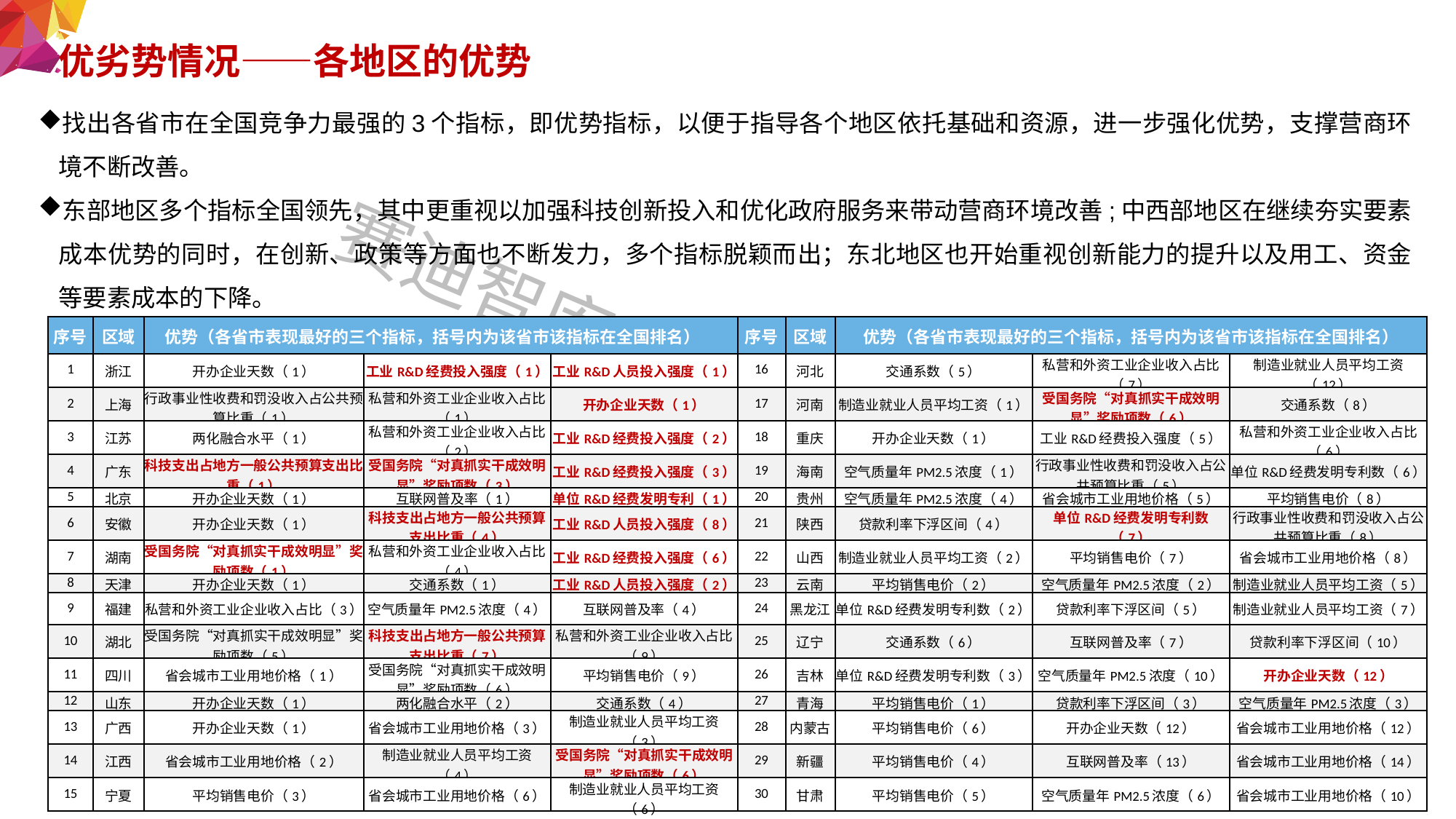

优劣势情况——各地区的优势
找出各省市在全国竞争力最强的3个指标，即优势指标，以便于指导各个地区依托基础和资源，进一步强化优势，支撑营商环境不断改善。
东部地区多个指标全国领先，其中更重视以加强科技创新投入和优化政府服务来带动营商环境改善;中西部地区在继续夯实要素成本优势的同时，在创新、政策等方面也不断发力，多个指标脱颖而出；东北地区也开始重视创新能力的提升以及用工、资金等要素成本的下降。
| 序号 | 区域 | 优势（各省市表现最好的三个指标，括号内为该省市该指标在全国排名） |  |  | 序号 | 区域 | 优势（各省市表现最好的三个指标，括号内为该省市该指标在全国排名） |  |  |
| --- | --- | --- | --- | --- | --- | --- | --- | --- | --- |
| 1 | 浙江 | 开办企业天数（1） | 工业R&D经费投入强度（1） | 工业R&D人员投入强度（1） | 16 | 河北 | 交通系数（5） | 私营和外资工业企业收入占比（7） | 制造业就业人员平均工资（12） |
| 2 | 上海 | 行政事业性收费和罚没收入占公共预算比重（1） | 私营和外资工业企业收入占比（1） | 开办企业天数（1） | 17 | 河南 | 制造业就业人员平均工资（1） | 受国务院“对真抓实干成效明显”奖励项数（6） | 交通系数（8） |
| 3 | 江苏 | 两化融合水平（1） | 私营和外资工业企业收入占比（2） | 工业R&D经费投入强度（2） | 18 | 重庆 | 开办企业天数（1） | 工业R&D经费投入强度（5） | 私营和外资工业企业收入占比（6） |
| 4 | 广东 | 科技支出占地方一般公共预算支出比重（1） | 受国务院“对真抓实干成效明显”奖励项数（3） | 工业R&D经费投入强度（3） | 19 | 海南 | 空气质量年PM2.5浓度（1） | 行政事业性收费和罚没收入占公共预算比重（5） | 单位R&D经费发明专利数（6） |
| 5 | 北京 | 开办企业天数（1） | 互联网普及率（1） | 单位R&D经费发明专利（1） | 20 | 贵州 | 空气质量年PM2.5浓度（4） | 省会城市工业用地价格（5） | 平均销售电价（8） |
| 6 | 安徽 | 开办企业天数（1） | 科技支出占地方一般公共预算支出比重（4） | 工业R&D人员投入强度（8） | 21 | 陕西 | 贷款利率下浮区间（4） | 单位R&D经费发明专利数（7） | 行政事业性收费和罚没收入占公共预算比重（8） |
| 7 | 湖南 | 受国务院“对真抓实干成效明显”奖励项数（1） | 私营和外资工业企业收入占比（4） | 工业R&D经费投入强度（6） | 22 | 山西 | 制造业就业人员平均工资（2） | 平均销售电价（7） | 省会城市工业用地价格（8） |
| 8 | 天津 | 开办企业天数（1） | 交通系数（1） | 工业R&D人员投入强度（2） | 23 | 云南 | 平均销售电价（2） | 空气质量年PM2.5浓度（2） | 制造业就业人员平均工资（5） |
| 9 | 福建 | 私营和外资工业企业收入占比（3） | 空气质量年PM2.5浓度（4） | 互联网普及率（4） | 24 | 黑龙江 | 单位R&D经费发明专利数（2） | 贷款利率下浮区间（5） | 制造业就业人员平均工资（7） |
| 10 | 湖北 | 受国务院“对真抓实干成效明显”奖励项数（5） | 科技支出占地方一般公共预算支出比重（7） | 私营和外资工业企业收入占比（9） | 25 | 辽宁 | 交通系数（6） | 互联网普及率（7） | 贷款利率下浮区间（10） |
| 11 | 四川 | 省会城市工业用地价格（1） | 受国务院“对真抓实干成效明显”奖励项数（6） | 平均销售电价（9） | 26 | 吉林 | 单位R&D经费发明专利数（3） | 空气质量年PM2.5浓度（10） | 开办企业天数（12） |
| 12 | 山东 | 开办企业天数（1） | 两化融合水平（2） | 交通系数（4） | 27 | 青海 | 平均销售电价（1） | 贷款利率下浮区间（3） | 空气质量年PM2.5浓度（3） |
| 13 | 广西 | 开办企业天数（1） | 省会城市工业用地价格（3） | 制造业就业人员平均工资（3） | 28 | 内蒙古 | 平均销售电价（6） | 开办企业天数（12） | 省会城市工业用地价格（12） |
| 14 | 江西 | 省会城市工业用地价格（2） | 制造业就业人员平均工资（4） | 受国务院“对真抓实干成效明显”奖励项数（6） | 29 | 新疆 | 平均销售电价（4） | 互联网普及率（13） | 省会城市工业用地价格（14） |
| 15 | 宁夏 | 平均销售电价（3） | 省会城市工业用地价格（6） | 制造业就业人员平均工资（6） | 30 | 甘肃 | 平均销售电价（5） | 空气质量年PM2.5浓度（6） | 省会城市工业用地价格（10） |